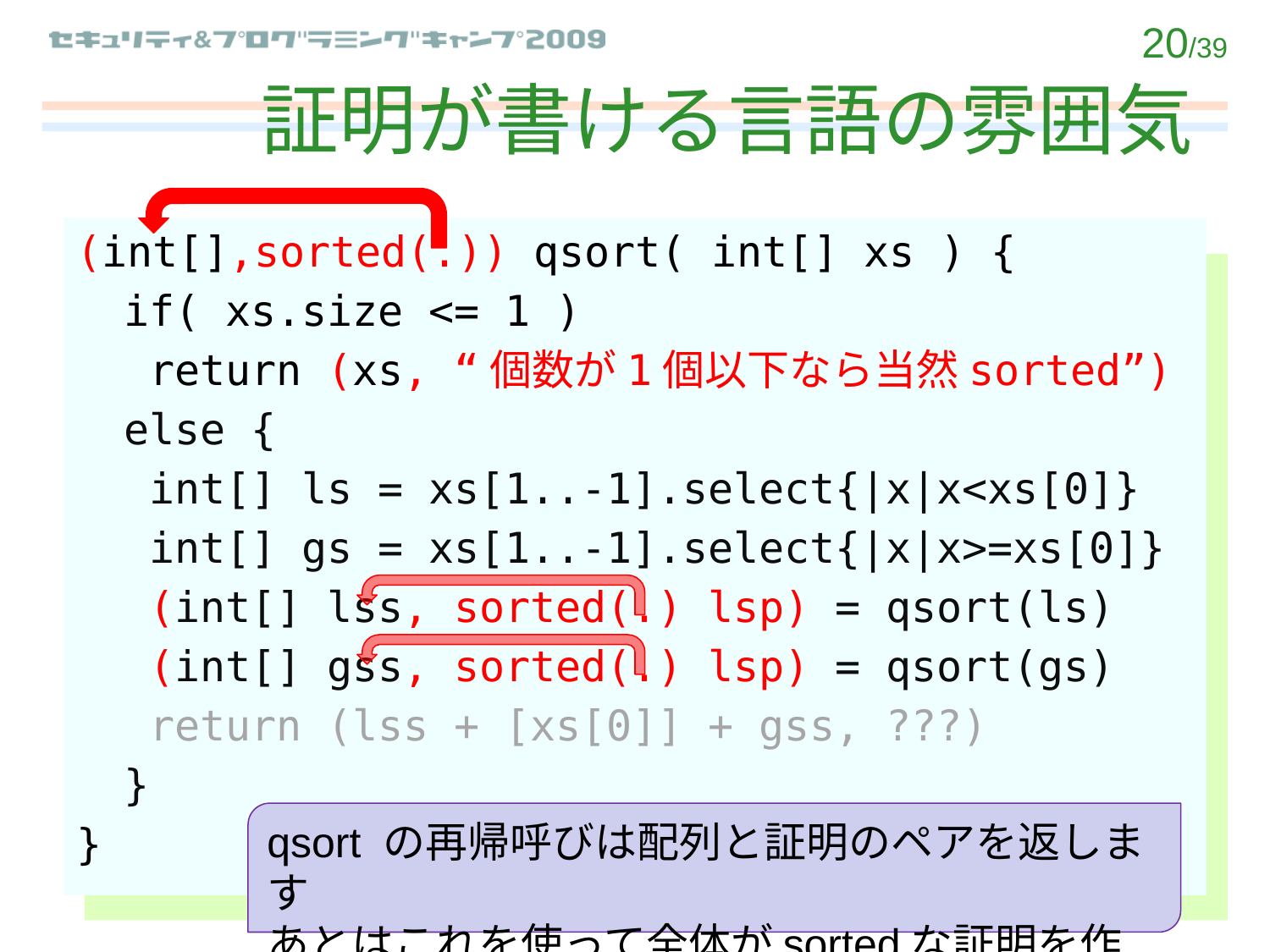

# 証明が書ける言語の雰囲気

(int[],sorted(.)) qsort( int[] xs ) {
	if( xs.size <= 1 )
	 return (xs, “個数が1個以下なら当然sorted”)
	else {
	 int[] ls = xs[1..-1].select{|x|x<xs[0]}
	 int[] gs = xs[1..-1].select{|x|x>=xs[0]}
	 (int[] lss, sorted(.) lsp) = qsort(ls)
	 (int[] gss, sorted(.) lsp) = qsort(gs)
	 return (lss + [xs[0]] + gss, ???)
	}
}

qsort の再帰呼びは配列と証明のペアを返します
あとはこれを使って全体がsortedな証明を作る！